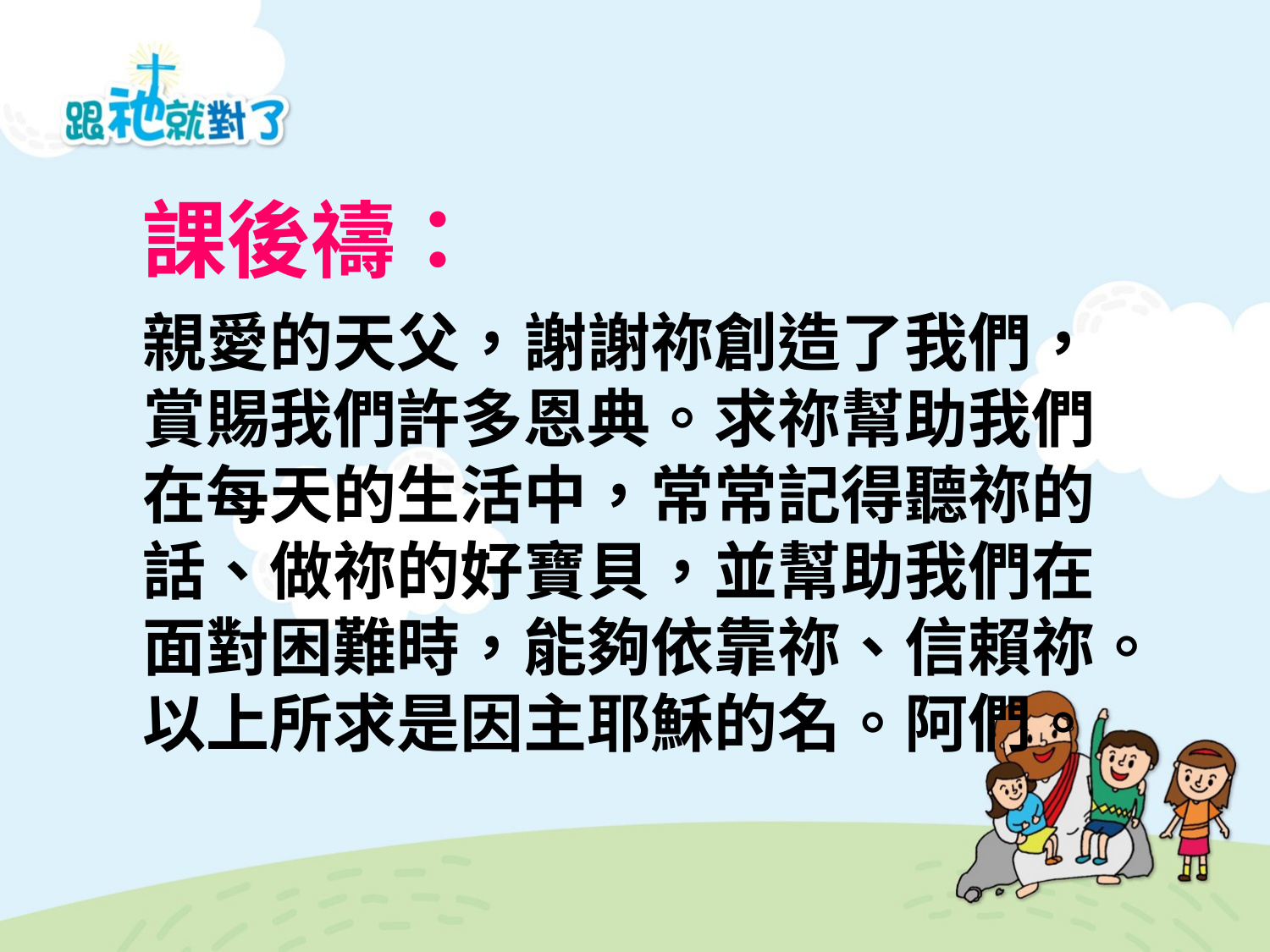

課後禱：
親愛的天父，謝謝祢創造了我們，賞賜我們許多恩典。求祢幫助我們在每天的生活中，常常記得聽祢的話、做祢的好寶貝，並幫助我們在面對困難時，能夠依靠祢、信賴祢。以上所求是因主耶穌的名。阿們。